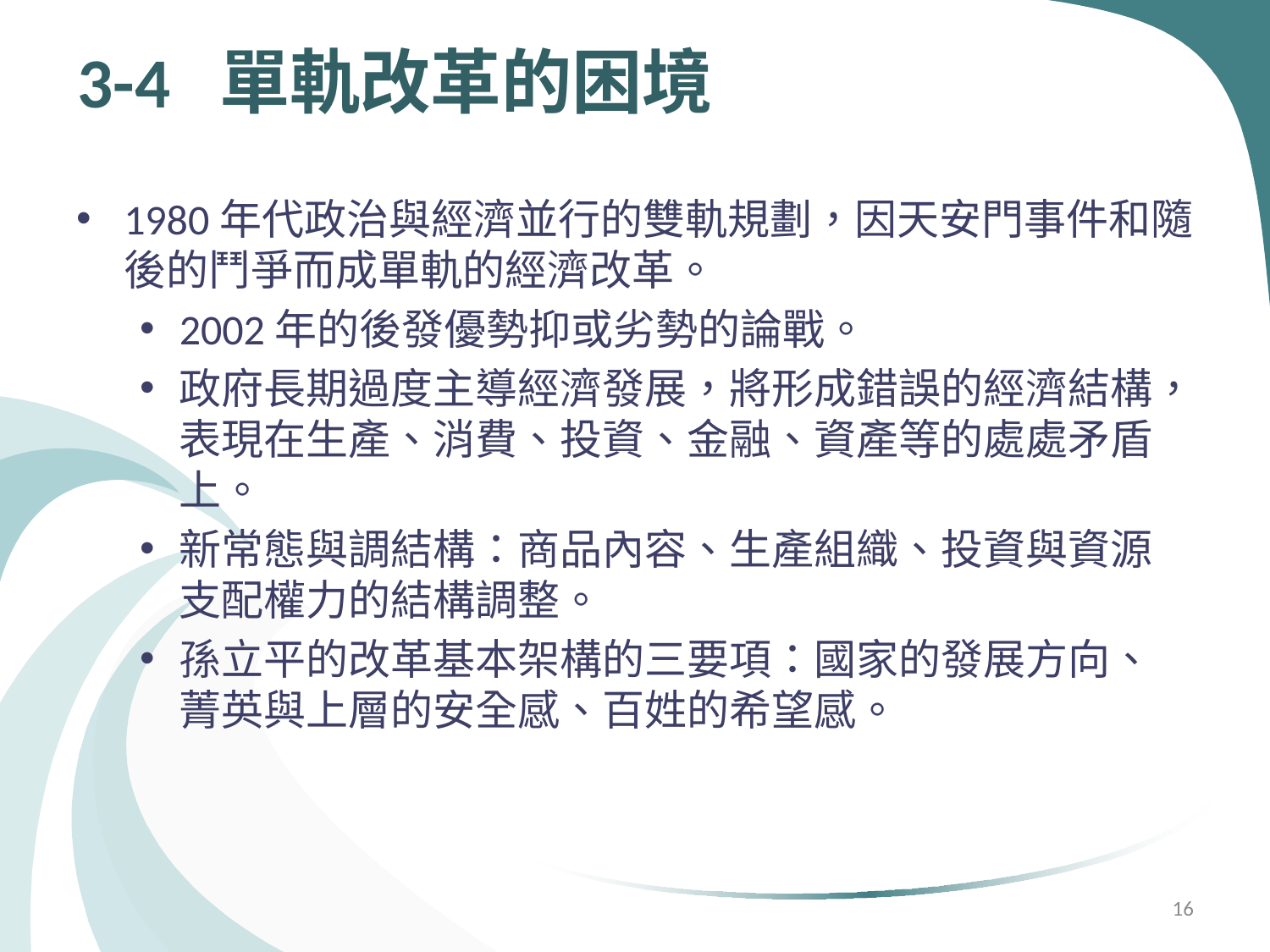

# 3-4  單軌改革的困境
1980年代政治與經濟並行的雙軌規劃，因天安門事件和隨後的鬥爭而成單軌的經濟改革。
2002年的後發優勢抑或劣勢的論戰。
政府長期過度主導經濟發展，將形成錯誤的經濟結構，表現在生產、消費、投資、金融、資產等的處處矛盾上。
新常態與調結構：商品內容、生產組織、投資與資源支配權力的結構調整。
孫立平的改革基本架構的三要項：國家的發展方向、菁英與上層的安全感、百姓的希望感。

16